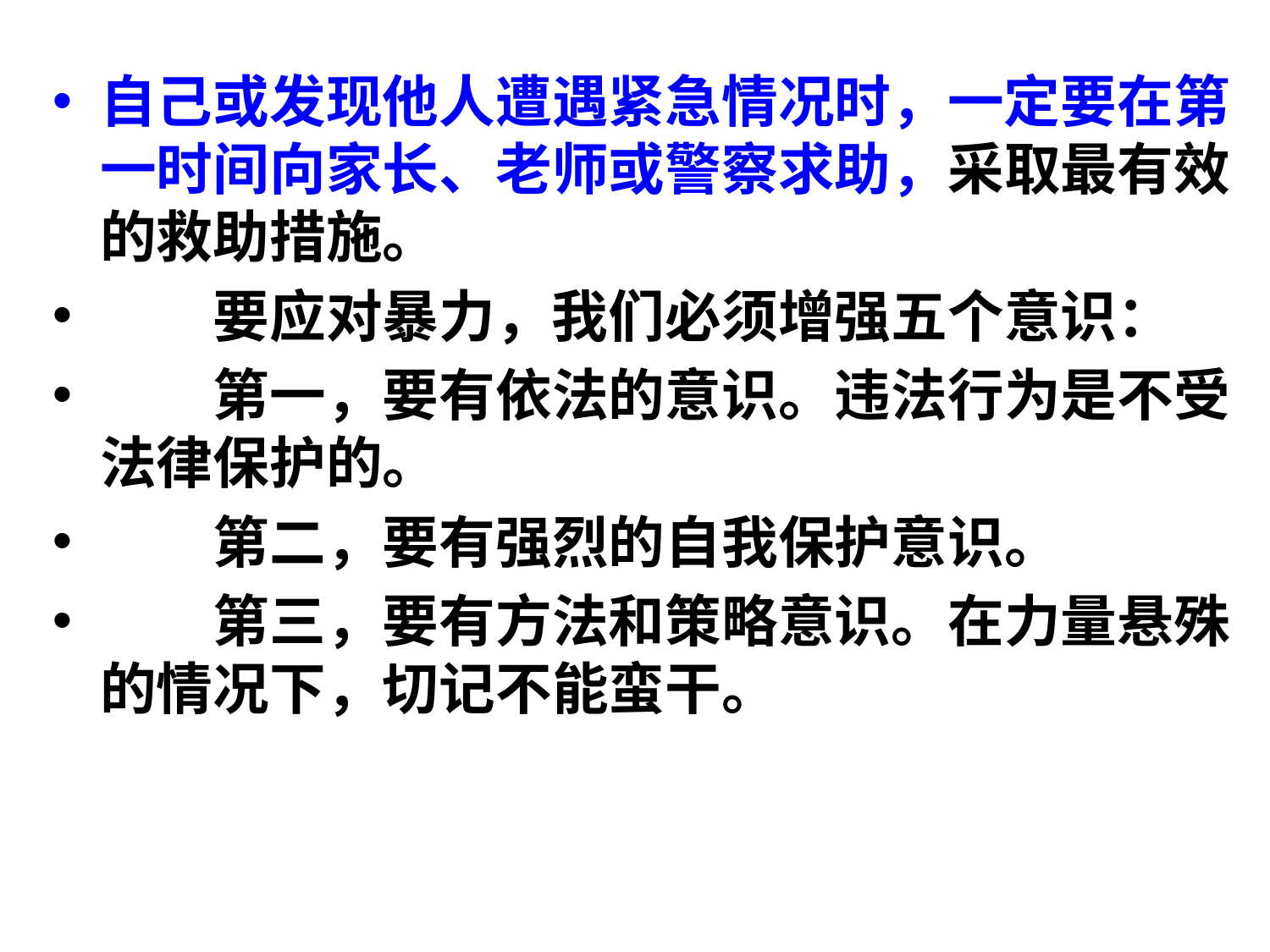

#
自己或发现他人遭遇紧急情况时，一定要在第一时间向家长、老师或警察求助，采取最有效的救助措施。
　　要应对暴力，我们必须增强五个意识：
　　第一，要有依法的意识。违法行为是不受法律保护的。
　　第二，要有强烈的自我保护意识。
　　第三，要有方法和策略意识。在力量悬殊的情况下，切记不能蛮干。